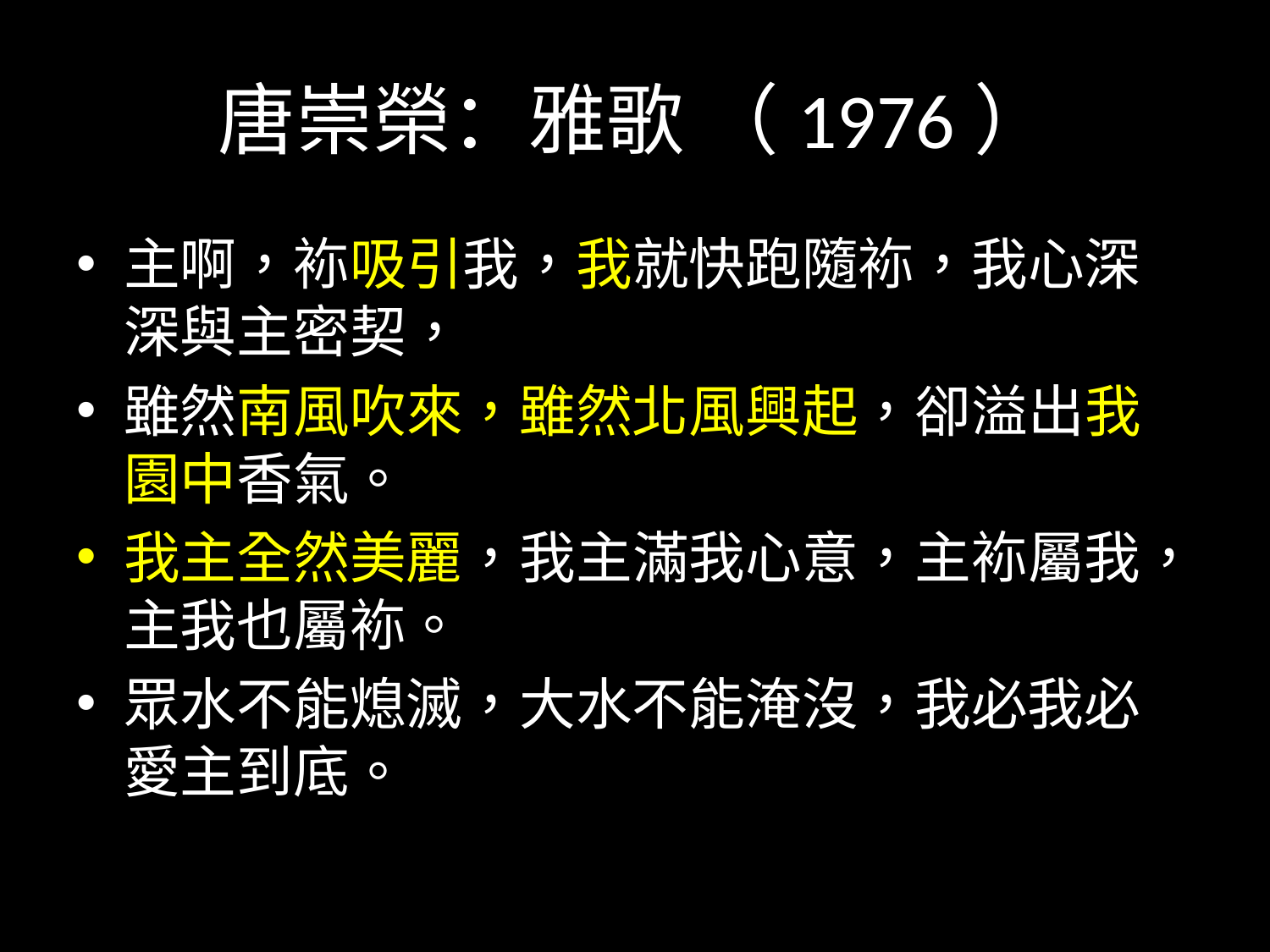

# 唐崇榮：雅歌 （1976）
主啊，袮吸引我，我就快跑隨袮，我心深深與主密契，
雖然南風吹來，雖然北風興起，卻溢出我園中香氣。
我主全然美麗，我主滿我心意，主袮屬我，主我也屬袮。
眾水不能熄滅，大水不能淹沒，我必我必愛主到底。